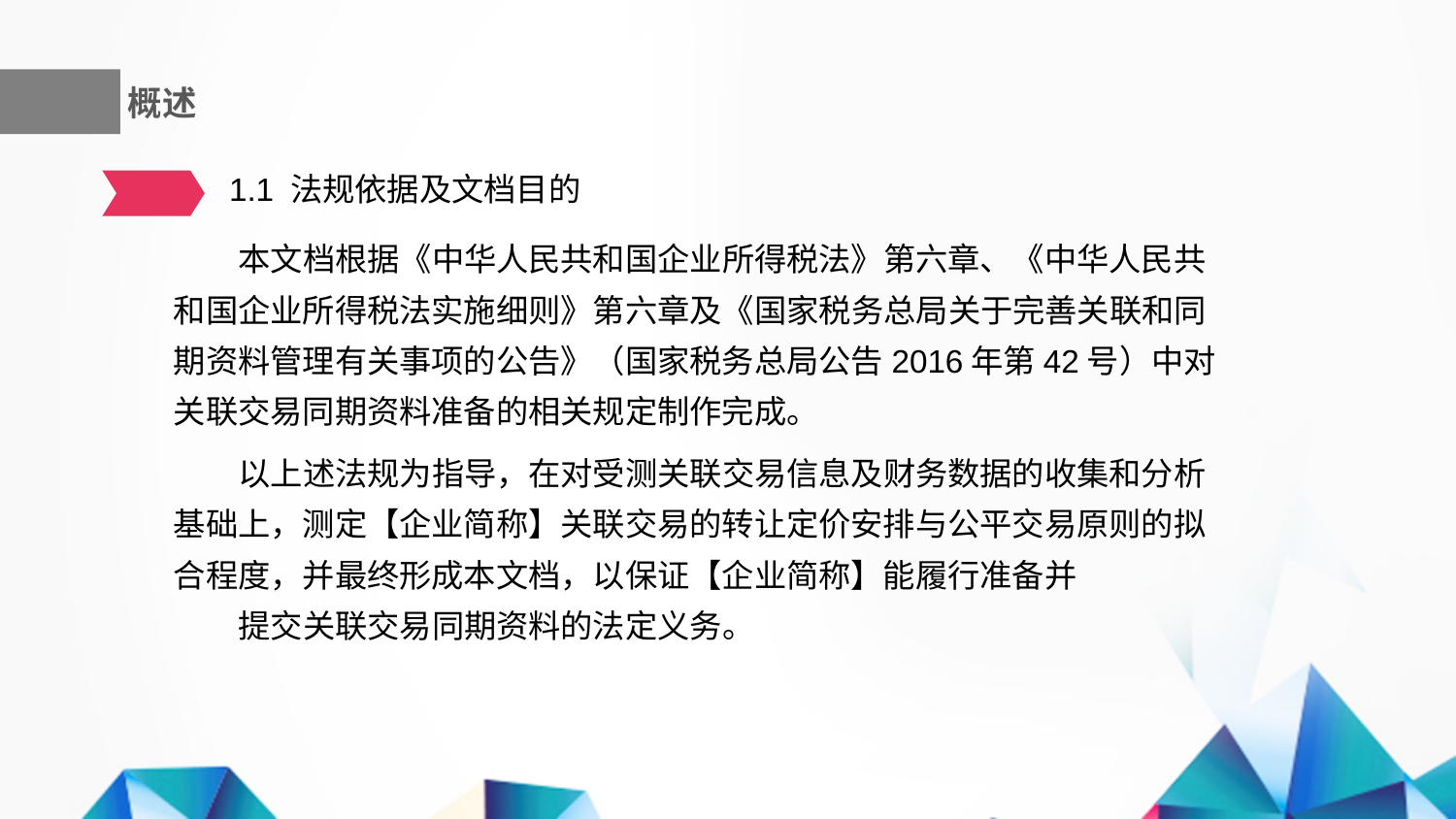

概述
1.1 法规依据及文档目的

本文档根据《中华人民共和国企业所得税法》第六章、《中华人民共和国企业所得税法实施细则》第六章及《国家税务总局关于完善关联和同期资料管理有关事项的公告》（国家税务总局公告2016年第42号）中对关联交易同期资料准备的相关规定制作完成。
以上述法规为指导，在对受测关联交易信息及财务数据的收集和分析基础上，测定【企业简称】关联交易的转让定价安排与公平交易原则的拟合程度，并最终形成本文档，以保证【企业简称】能履行准备并
提交关联交易同期资料的法定义务。